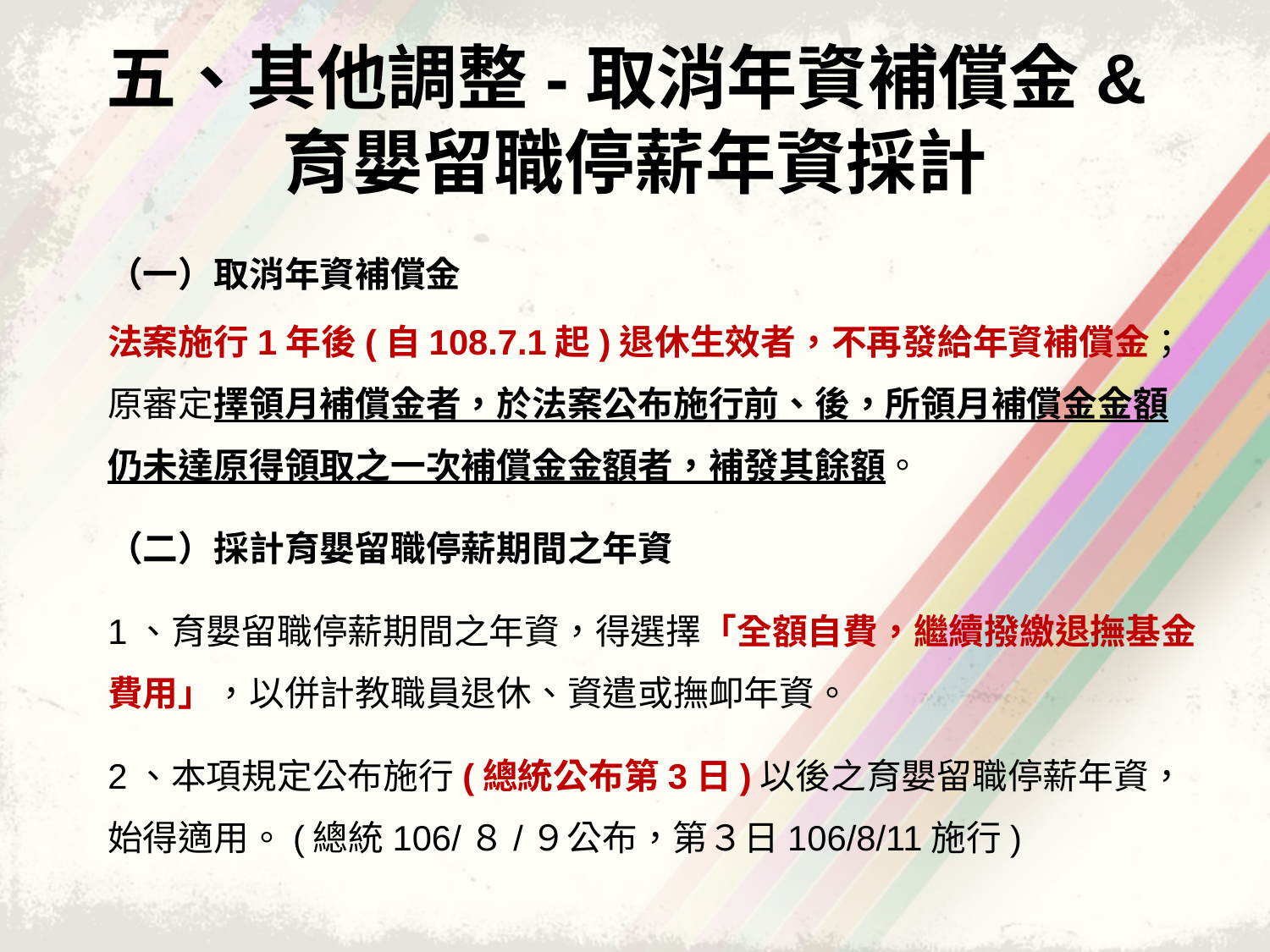

# 五、其他調整-取消年資補償金&育嬰留職停薪年資採計
（一）取消年資補償金
法案施行1年後(自108.7.1起)退休生效者，不再發給年資補償金；原審定擇領月補償金者，於法案公布施行前、後，所領月補償金金額仍未達原得領取之一次補償金金額者，補發其餘額。
（二）採計育嬰留職停薪期間之年資
1、育嬰留職停薪期間之年資，得選擇「全額自費，繼續撥繳退撫基金費用」，以併計教職員退休、資遣或撫卹年資。
2、本項規定公布施行(總統公布第3日)以後之育嬰留職停薪年資，始得適用。(總統106/８/９公布，第３日106/8/11施行)